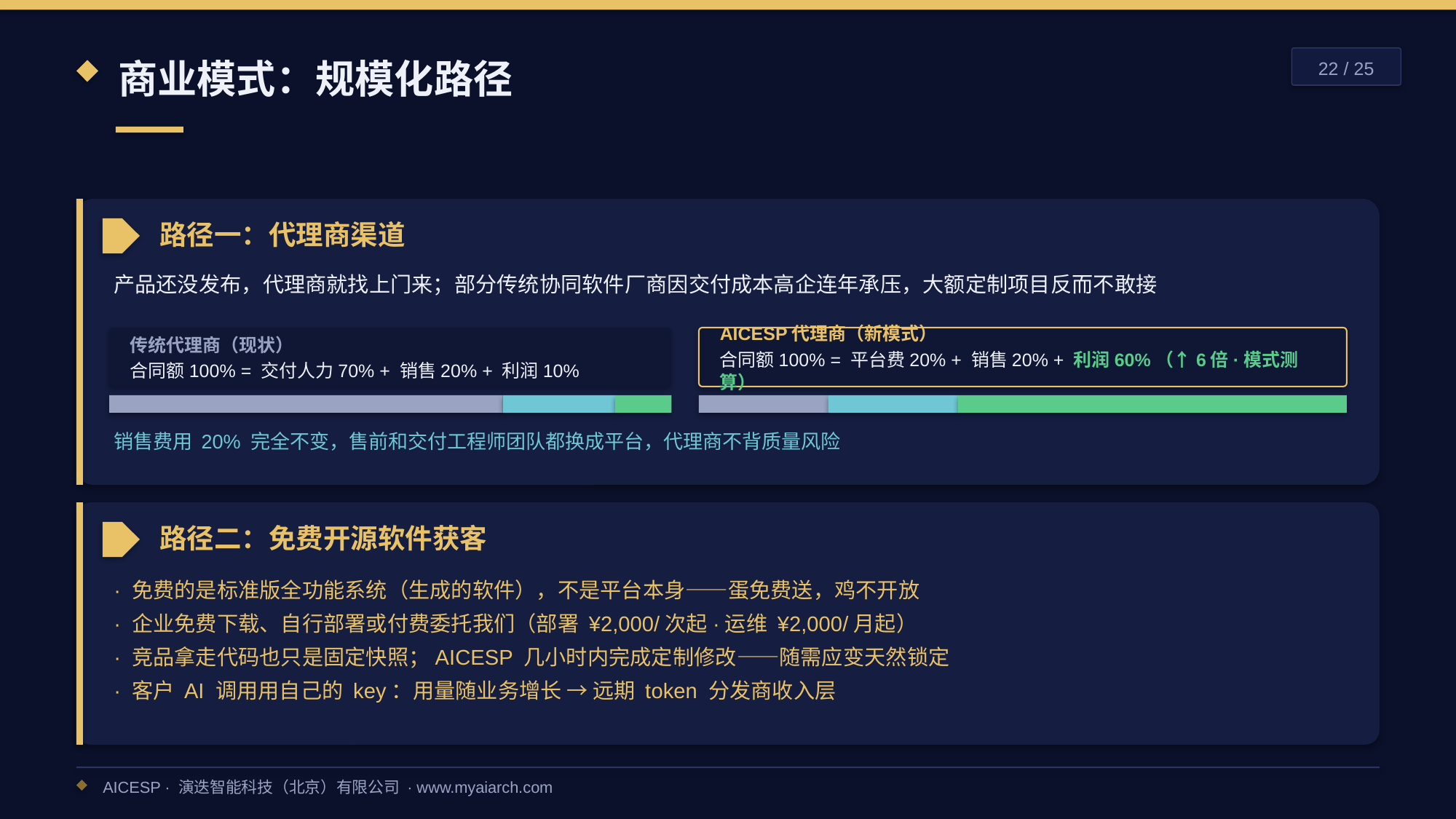

商业模式：规模化路径

22 / 25

路径一：代理商渠道

产品还没发布，代理商就找上门来；部分传统协同软件厂商因交付成本高企连年承压，大额定制项目反而不敢接

传统代理商（现状）
合同额100% = 交付人力70% + 销售20% + 利润10%

AICESP代理商（新模式）
合同额100% = 平台费20% + 销售20% + 利润60%（↑6倍·模式测算）

销售费用 20% 完全不变，售前和交付工程师团队都换成平台，代理商不背质量风险

路径二：免费开源软件获客

· 免费的是标准版全功能系统（生成的软件），不是平台本身——蛋免费送，鸡不开放
· 企业免费下载、自行部署或付费委托我们（部署 ¥2,000/次起·运维 ¥2,000/月起）
· 竞品拿走代码也只是固定快照；AICESP 几小时内完成定制修改——随需应变天然锁定
· 客户 AI 调用用自己的 key：用量随业务增长 → 远期 token 分发商收入层

AICESP · 演迭智能科技（北京）有限公司 · www.myaiarch.com